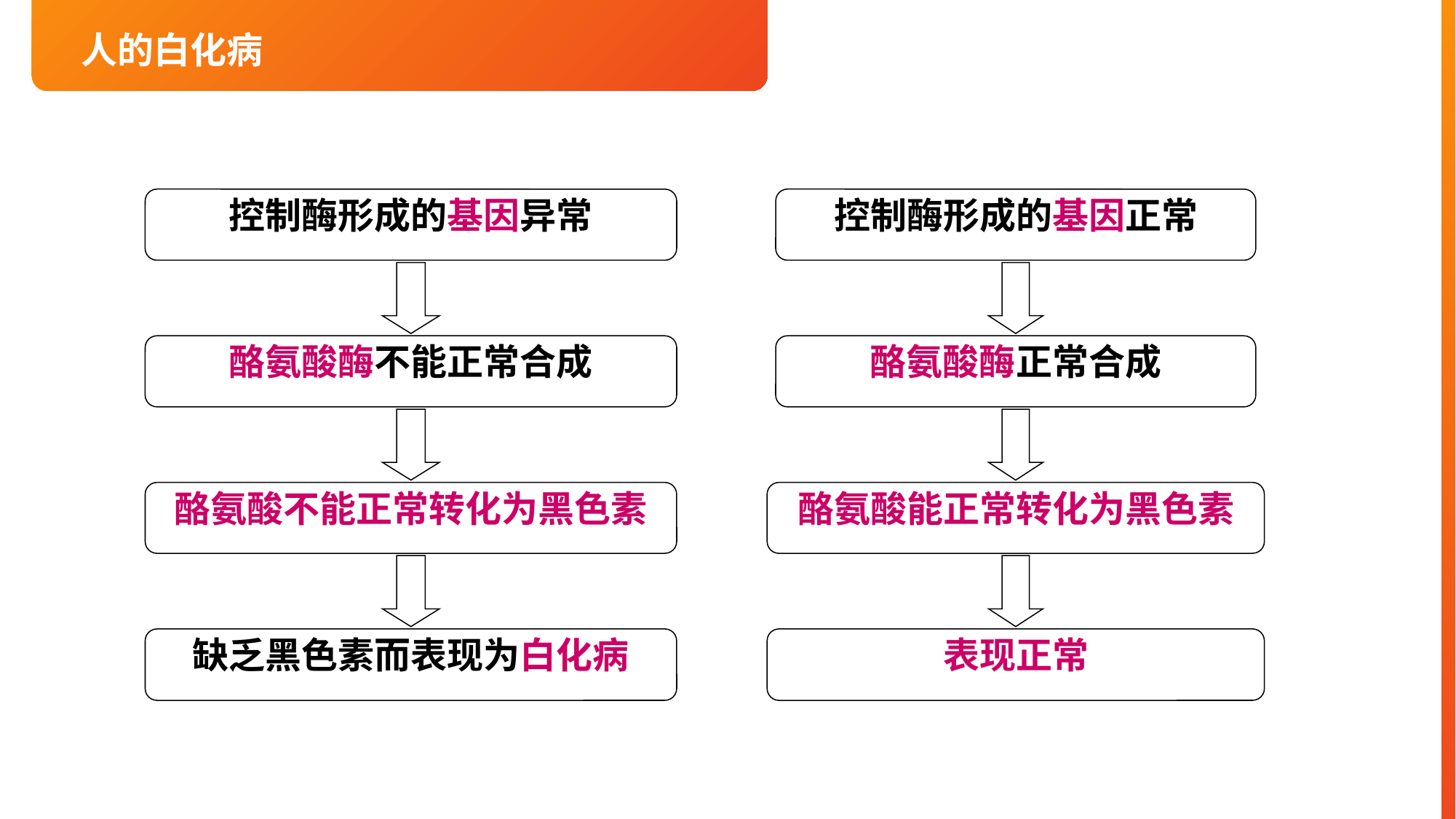

人的白化病
控制酶形成的基因异常

酪氨酸酶不能正常合成

酪氨酸不能正常转化为黑色素

缺乏黑色素而表现为白化病
控制酶形成的基因正常

酪氨酸酶正常合成

酪氨酸能正常转化为黑色素

表现正常